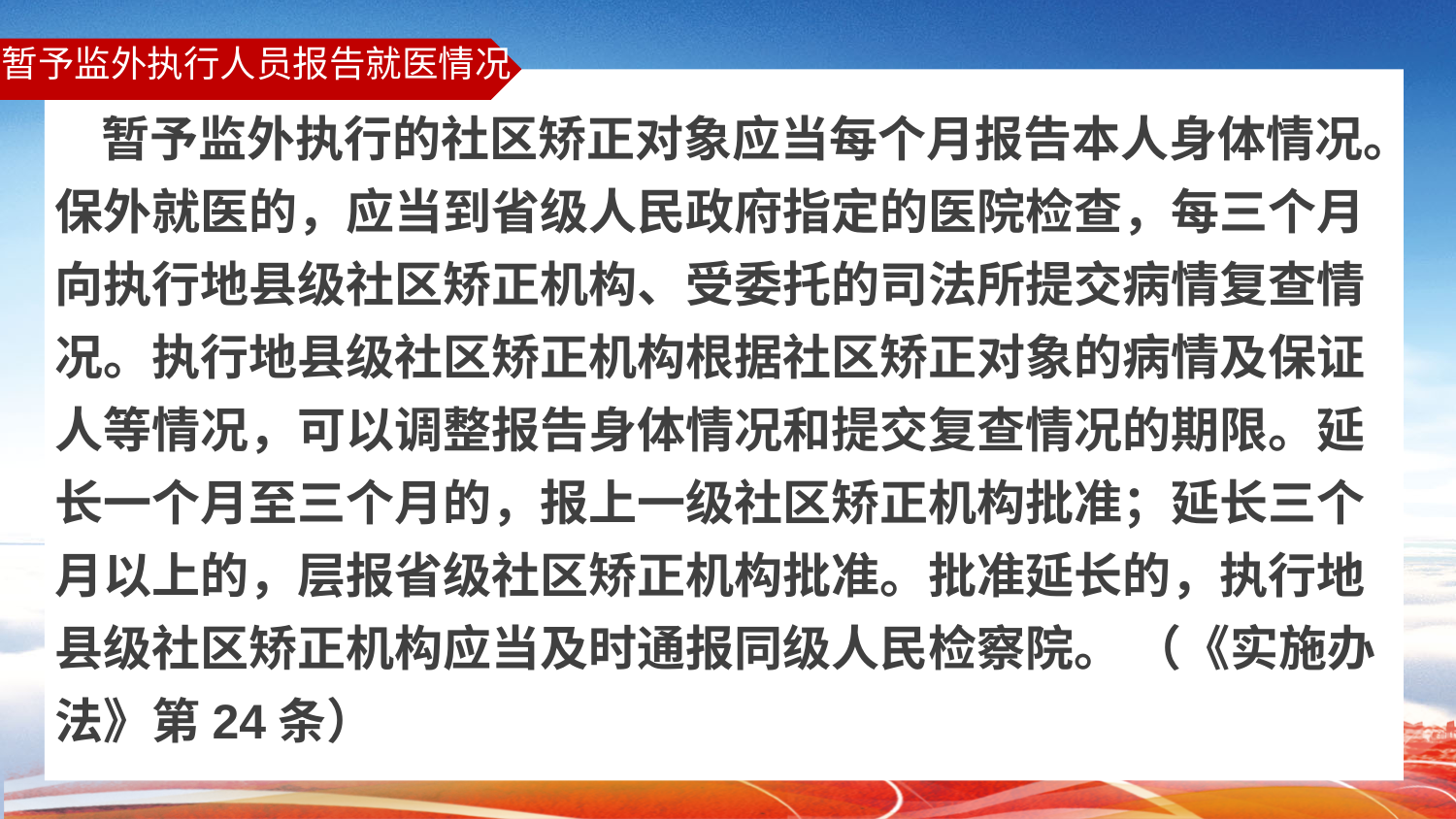

# 暂予监外执行人员报告就医情况
    暂予监外执行的社区矫正对象应当每个月报告本人身体情况。保外就医的，应当到省级人民政府指定的医院检查，每三个月向执行地县级社区矫正机构、受委托的司法所提交病情复查情况。执行地县级社区矫正机构根据社区矫正对象的病情及保证人等情况，可以调整报告身体情况和提交复查情况的期限。延长一个月至三个月的，报上一级社区矫正机构批准；延长三个月以上的，层报省级社区矫正机构批准。批准延长的，执行地县级社区矫正机构应当及时通报同级人民检察院。 （《实施办法》第24条）